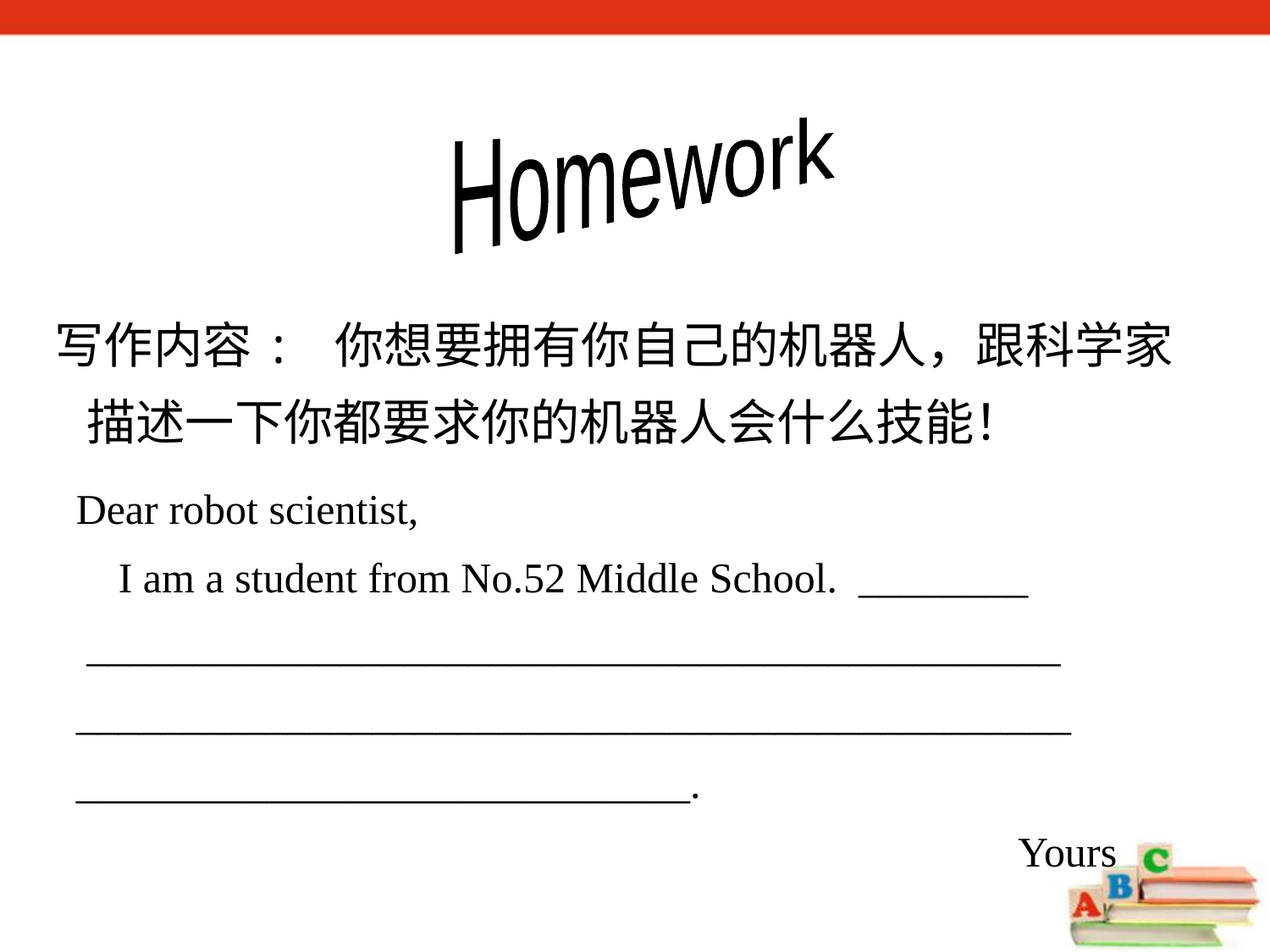

Homework
写作内容: 你想要拥有你自己的机器人，跟科学家描述一下你都要求你的机器人会什么技能！
Dear robot scientist,
    I am a student from No.52 Middle School.  ________
 ______________________________________________
_______________________________________________
_____________________________.
                                                                                         Yours